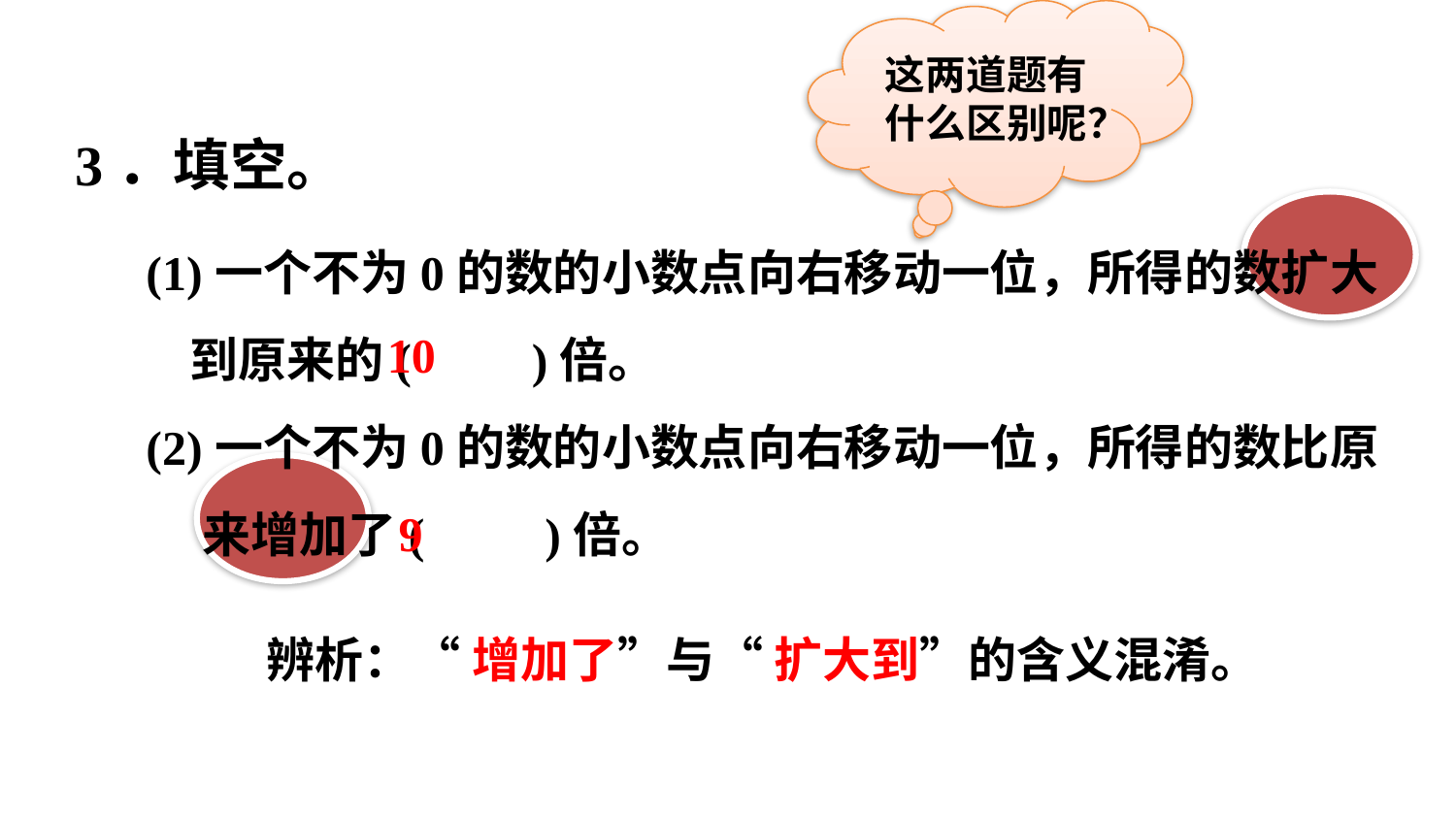

这两道题有什么区别呢？
3．填空。

(1)一个不为0的数的小数点向右移动一位，所得的数扩大到原来的(　　)倍。
(2)一个不为0的数的小数点向右移动一位，所得的数比原来增加了(　　)倍。
10

9
辨析：“ 增加了”与“ 扩大到”的含义混淆。